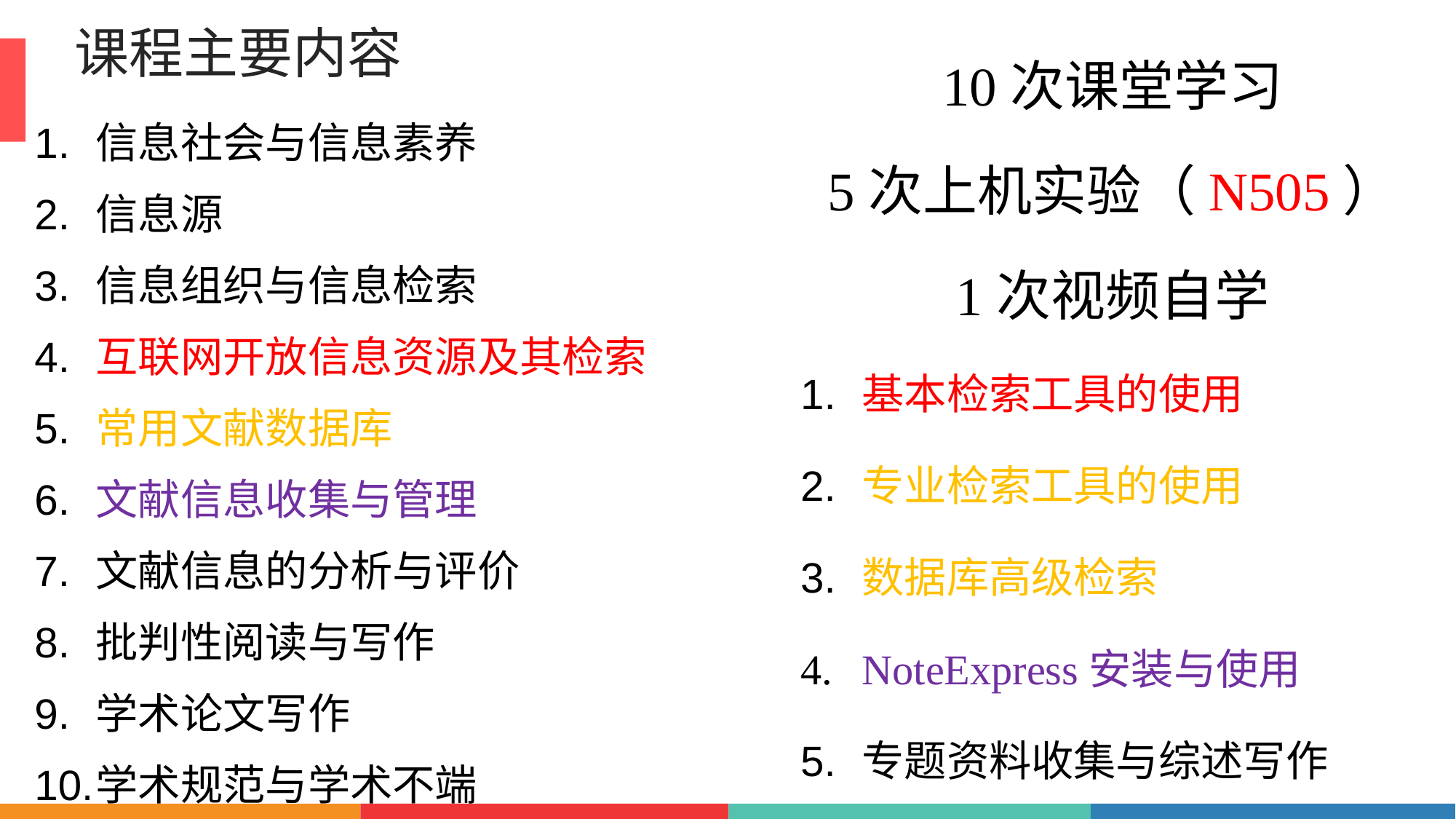

10次课堂学习
5次上机实验（N505）
1次视频自学
基本检索工具的使用
专业检索工具的使用
数据库高级检索
NoteExpress安装与使用
专题资料收集与综述写作
课程主要内容

信息社会与信息素养
信息源
信息组织与信息检索
互联网开放信息资源及其检索
常用文献数据库
文献信息收集与管理
文献信息的分析与评价
批判性阅读与写作
学术论文写作
学术规范与学术不端
3